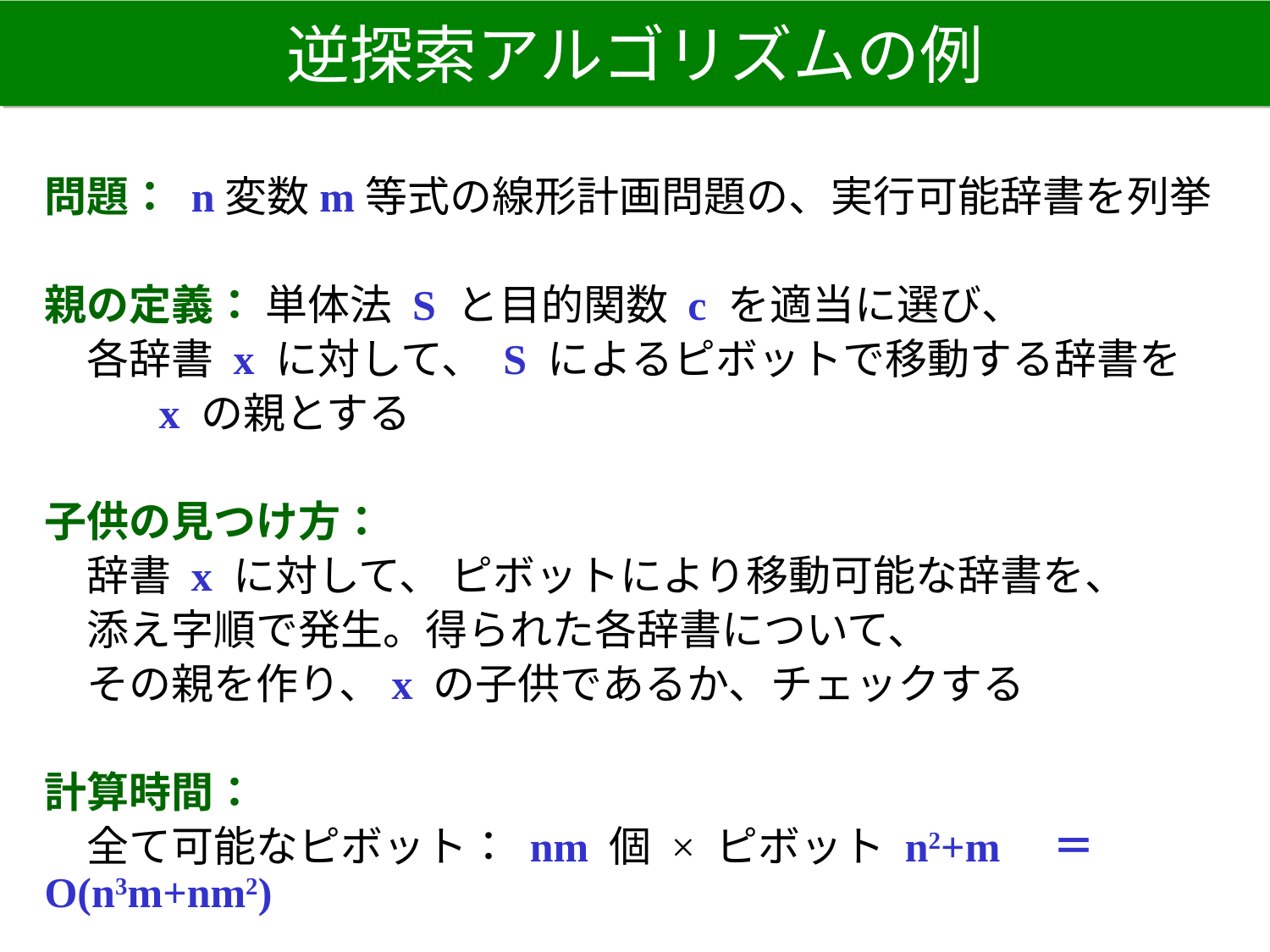

# 逆探索アルゴリズムの例
問題： n変数m等式の線形計画問題の、実行可能辞書を列挙

親の定義： 単体法 S と目的関数 c を適当に選び、
　各辞書 x に対して、 S によるピボットで移動する辞書を
 　　x の親とする

子供の見つけ方：
　辞書 x に対して、 ピボットにより移動可能な辞書を、
　添え字順で発生。得られた各辞書について、
　その親を作り、x の子供であるか、チェックする

計算時間：
　全て可能なピボット： nm 個 × ピボット n2+m　＝　O(n3m+nm2)